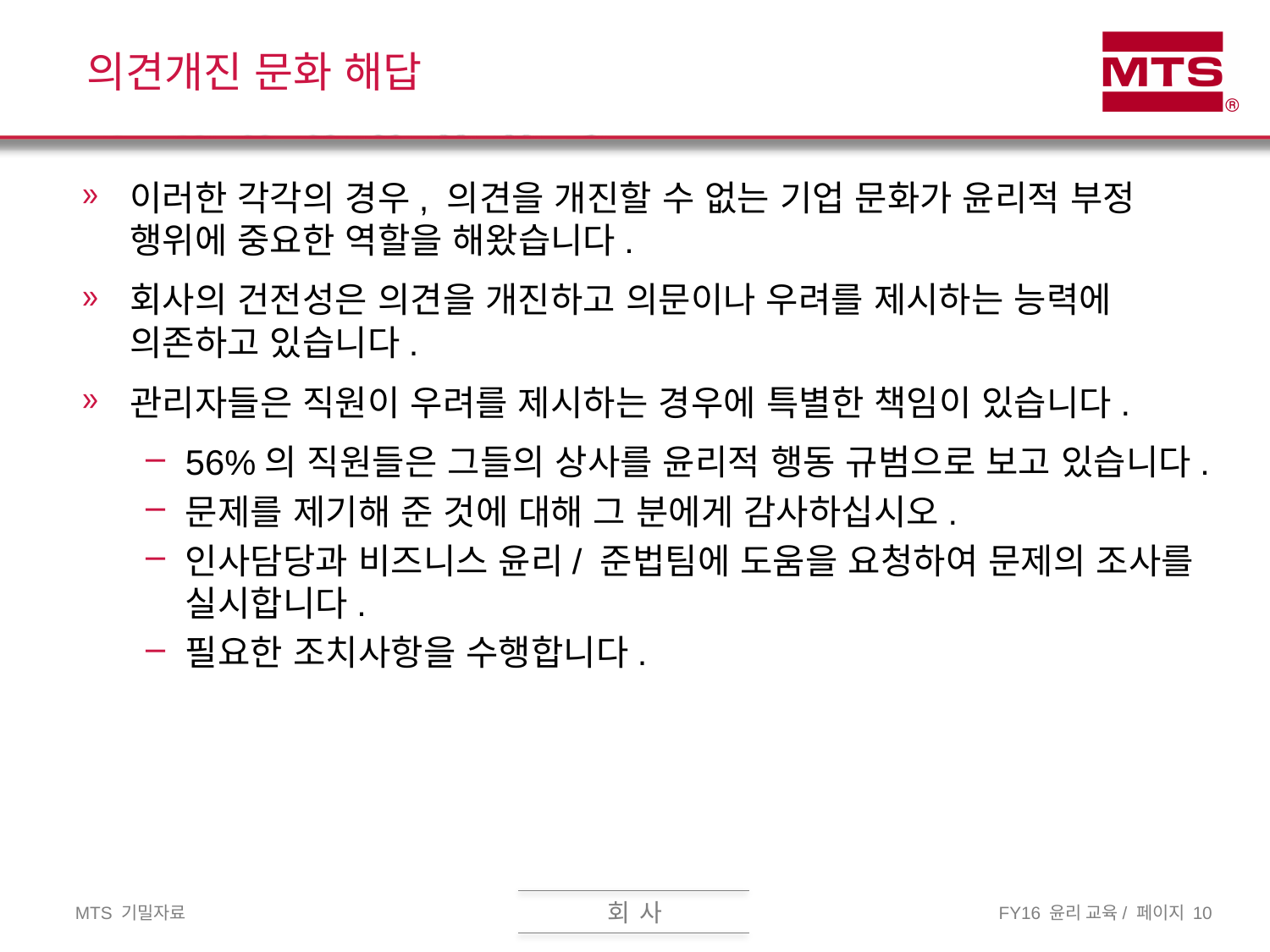

# 의견개진 문화 해답
이러한 각각의 경우, 의견을 개진할 수 없는 기업 문화가 윤리적 부정 행위에 중요한 역할을 해왔습니다.
회사의 건전성은 의견을 개진하고 의문이나 우려를 제시하는 능력에 의존하고 있습니다.
관리자들은 직원이 우려를 제시하는 경우에 특별한 책임이 있습니다.
56%의 직원들은 그들의 상사를 윤리적 행동 규범으로 보고 있습니다.
문제를 제기해 준 것에 대해 그 분에게 감사하십시오.
인사담당과 비즈니스 윤리/ 준법팀에 도움을 요청하여 문제의 조사를 실시합니다.
필요한 조치사항을 수행합니다.